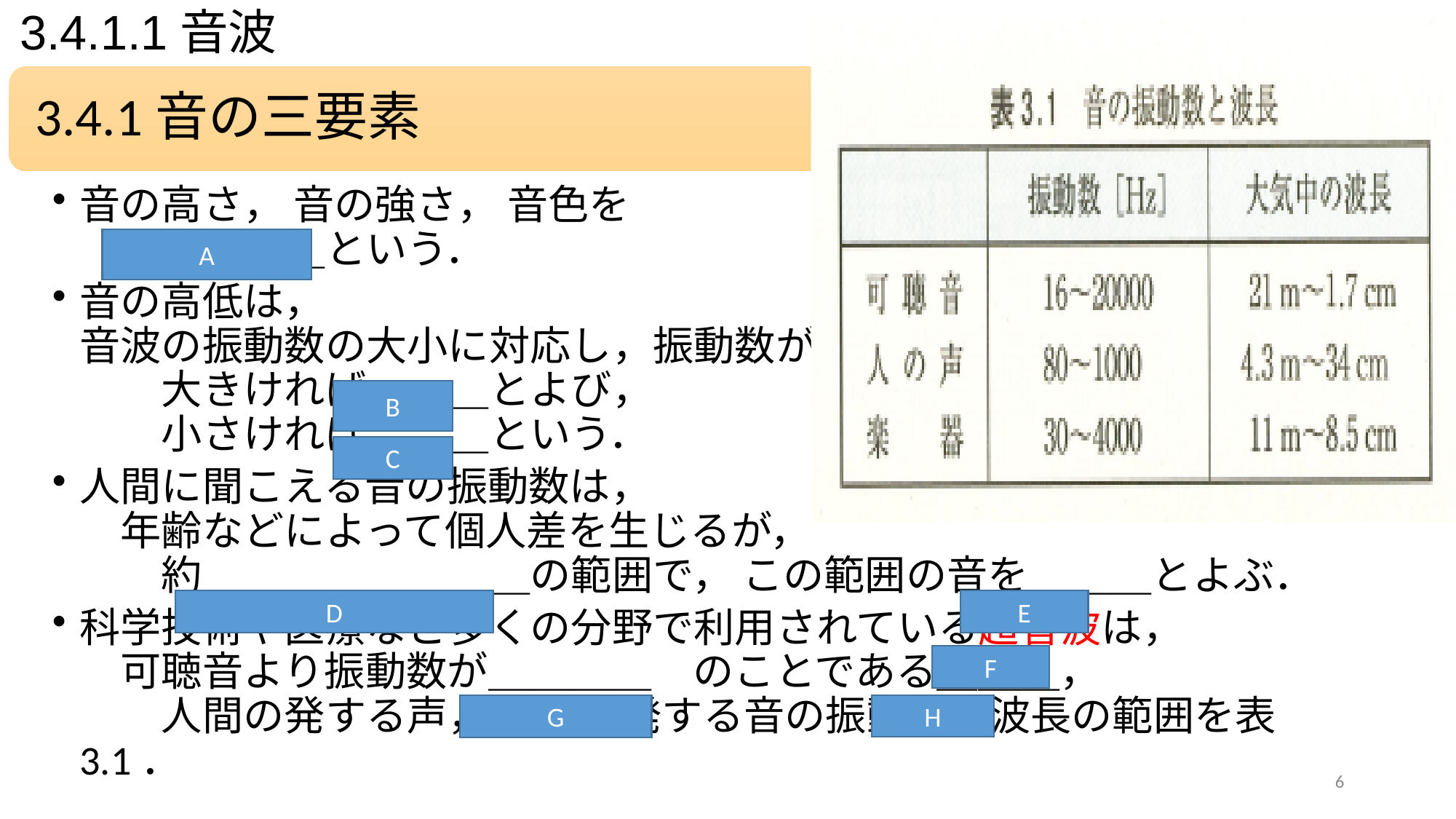

# 3.4.1.1音波

3.4.1音の三要素
音の高さ， 音の強さ， 音色を
　＿＿＿＿＿という．
音の高低は，
音波の振動数の大小に対応し，振動数が
　　大きければ＿＿＿とよび，
　　小さければ＿＿＿という．
人間に聞こえる音の振動数は，
　年齢などによって個人差を生じるが，
　　約＿＿＿＿＿＿＿＿の範囲で， この範囲の音を＿＿＿とよぶ．
科学技術や医療など多くの分野で利用されている超音波は，
　可聴音より振動数が＿＿＿＿　のことである＿＿＿，
　　人間の発する声， 楽器の発する音の振動数と波長の範囲を表3.1．
A

B
C
E
D
F
H
G
6